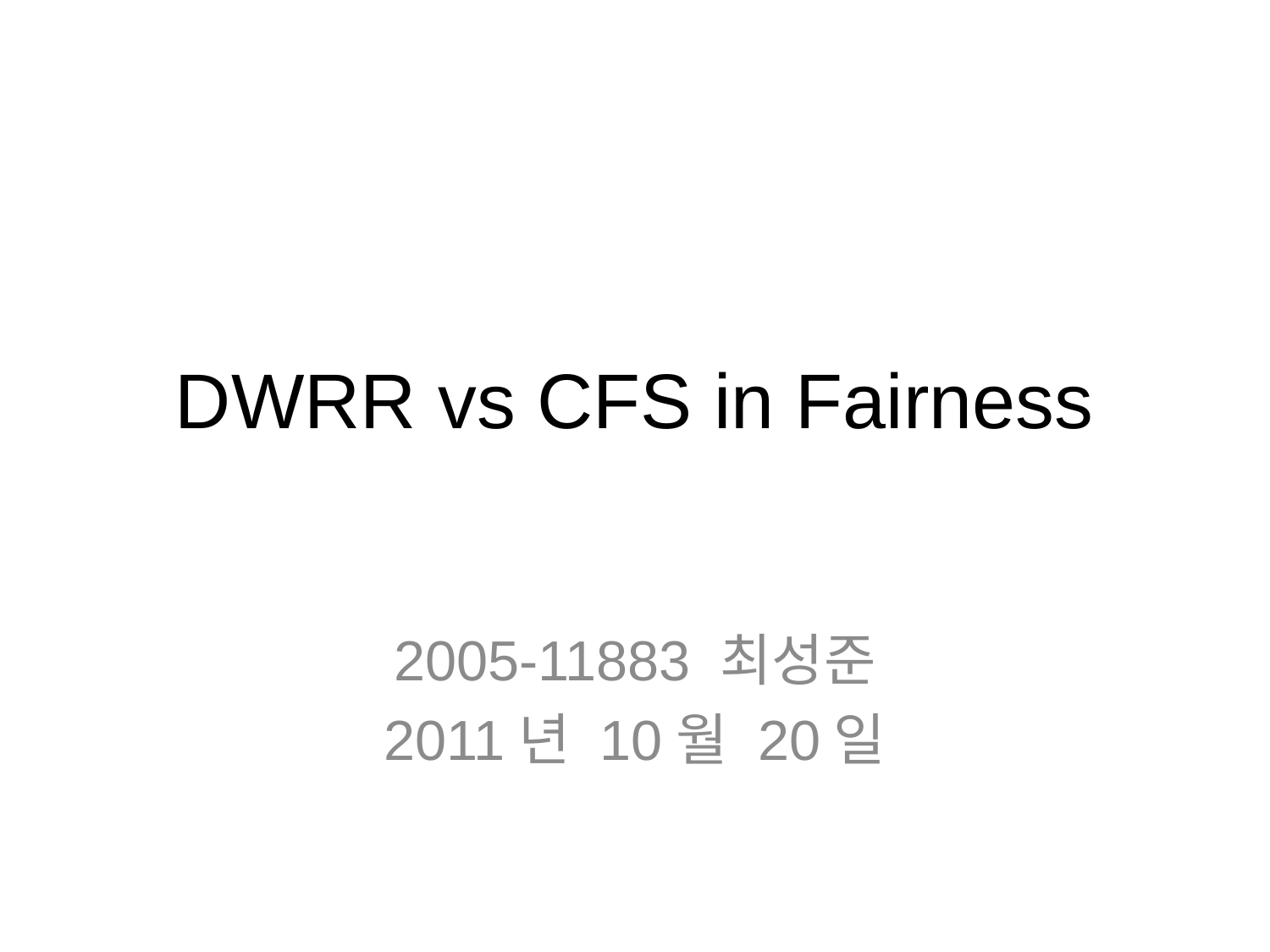

# DWRR vs CFS in Fairness

2005-11883 최성준
2011년 10월 20일